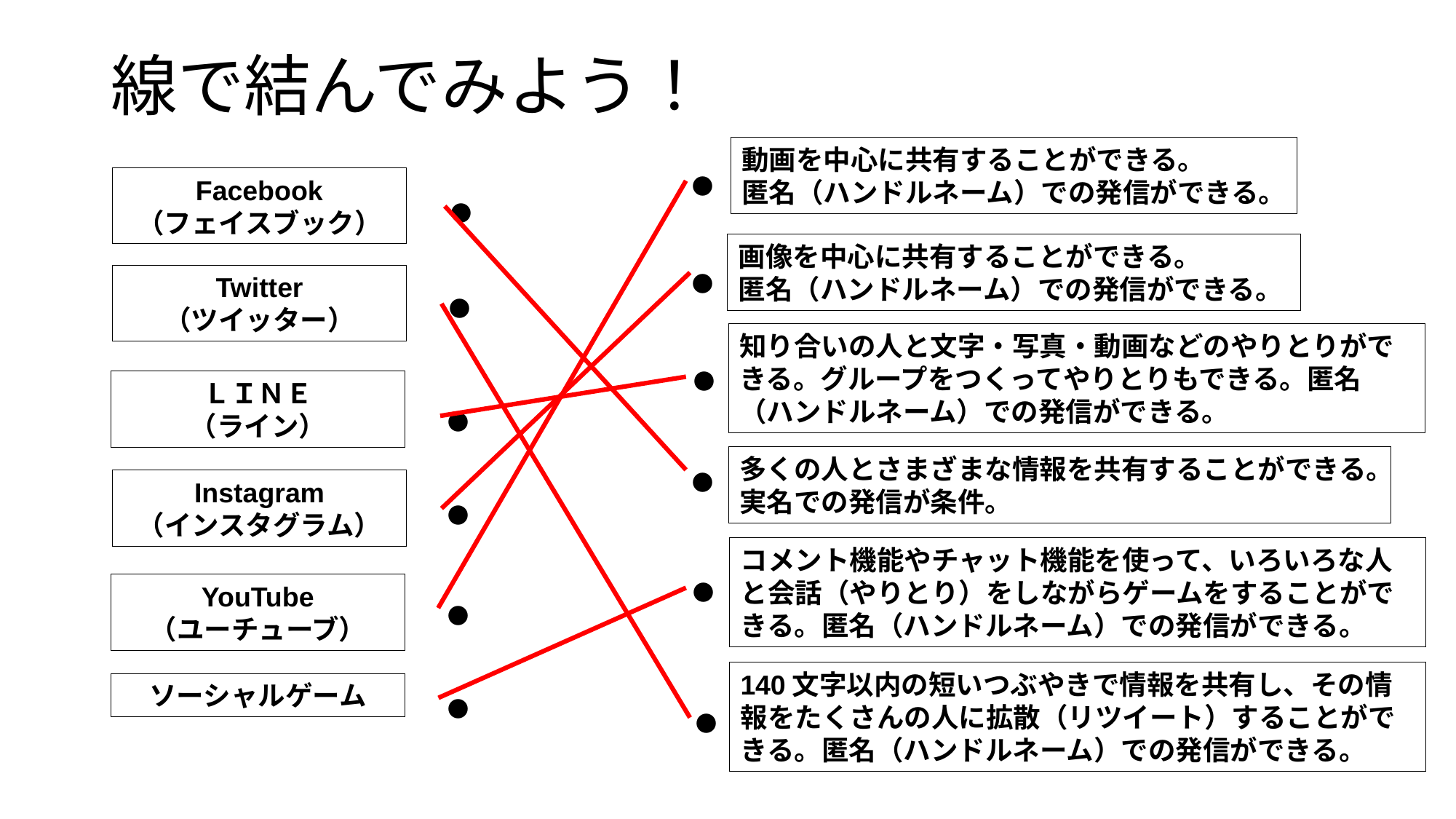

# 線で結んでみよう！
・
動画を中心に共有することができる。
匿名（ハンドルネーム）での発信ができる。
・
Facebook
（フェイスブック）
・
画像を中心に共有することができる。
匿名（ハンドルネーム）での発信ができる。
・
Twitter
（ツイッター）
・
知り合いの人と文字・写真・動画などのやりとりができる。グループをつくってやりとりもできる。匿名（ハンドルネーム）での発信ができる。
・
ＬＩＮＥ
（ライン）
・
多くの人とさまざまな情報を共有することができる。実名での発信が条件。
・
Instagram
（インスタグラム）
・
コメント機能やチャット機能を使って、いろいろな人と会話（やりとり）をしながらゲームをすることができる。匿名（ハンドルネーム）での発信ができる。
・
YouTube
（ユーチューブ）
・
・
140文字以内の短いつぶやきで情報を共有し、その情報をたくさんの人に拡散（リツイート）することができる。匿名（ハンドルネーム）での発信ができる。
ソーシャルゲーム